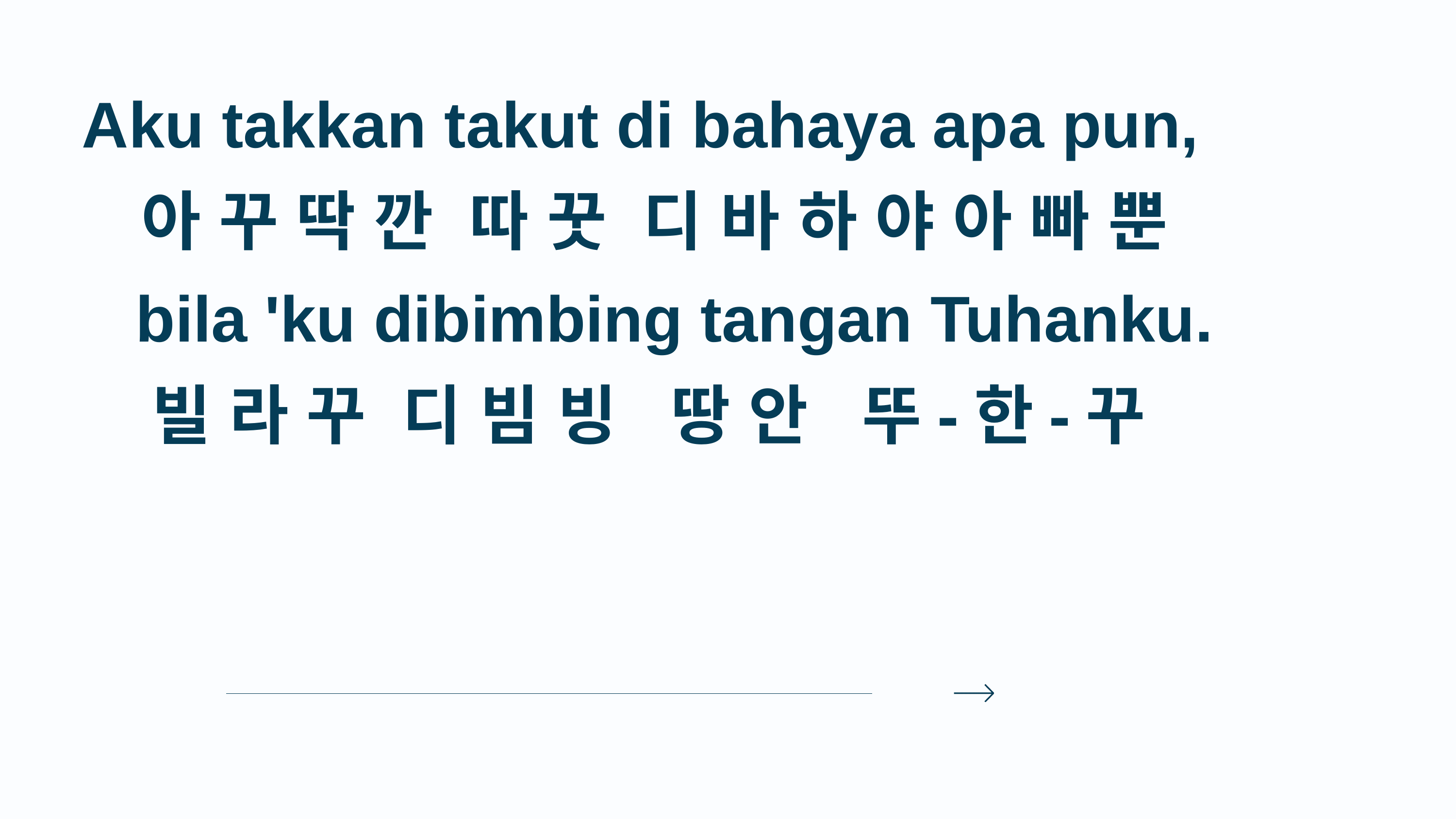

Aku takkan takut di bahaya apa pun,
   아 꾸 딱 깐  따 꿋  디 바 하 야 아 빠 뿐
   bila 'ku dibimbing tangan Tuhanku.
   빌 라 꾸  디 빔 빙   땅 안   뚜-한-꾸